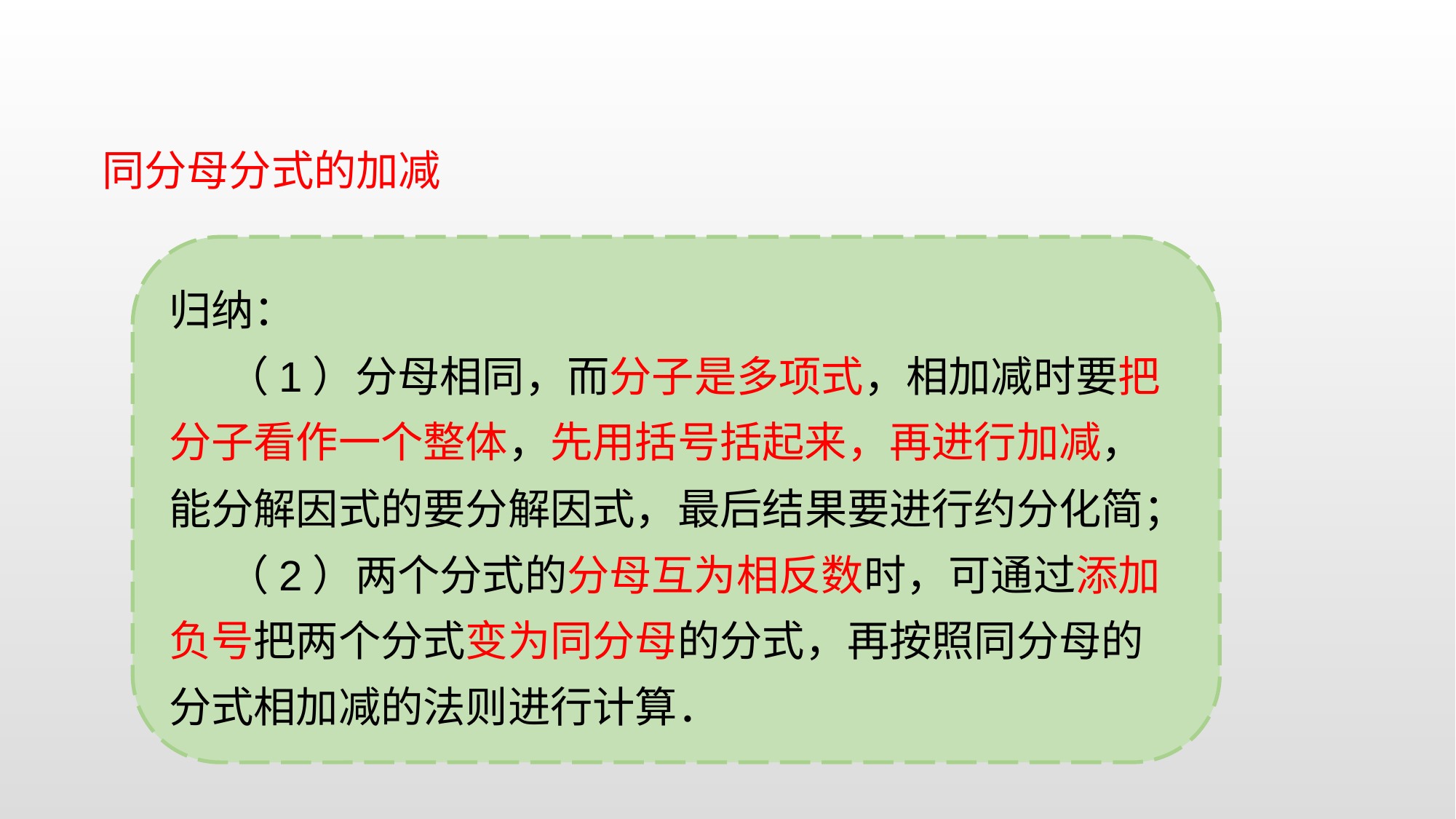

同分母分式的加减
归纳：
     （1）分母相同，而分子是多项式，相加减时要把分子看作一个整体，先用括号括起来，再进行加减，能分解因式的要分解因式，最后结果要进行约分化简；
     （2）两个分式的分母互为相反数时，可通过添加负号把两个分式变为同分母的分式，再按照同分母的分式相加减的法则进行计算．